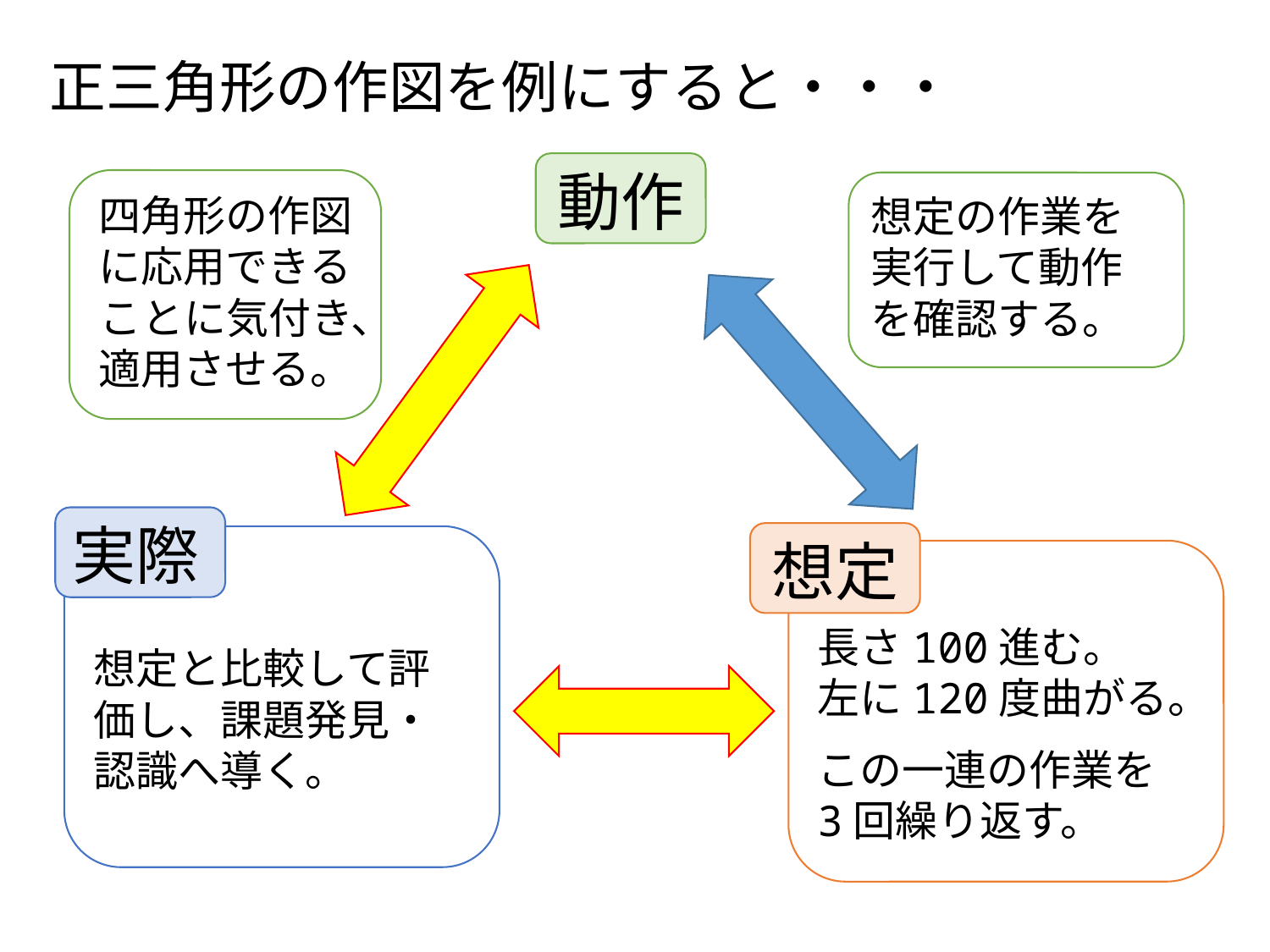

正三角形の作図を例にすると・・・
動作
四角形の作図に応用できることに気付き、適用させる。

想定の作業を実行して動作を確認する。

実際
想定と比較して評価し、課題発見・認識へ導く。
想定

長さ100進む。
左に120度曲がる。
この一連の作業を
3回繰り返す。